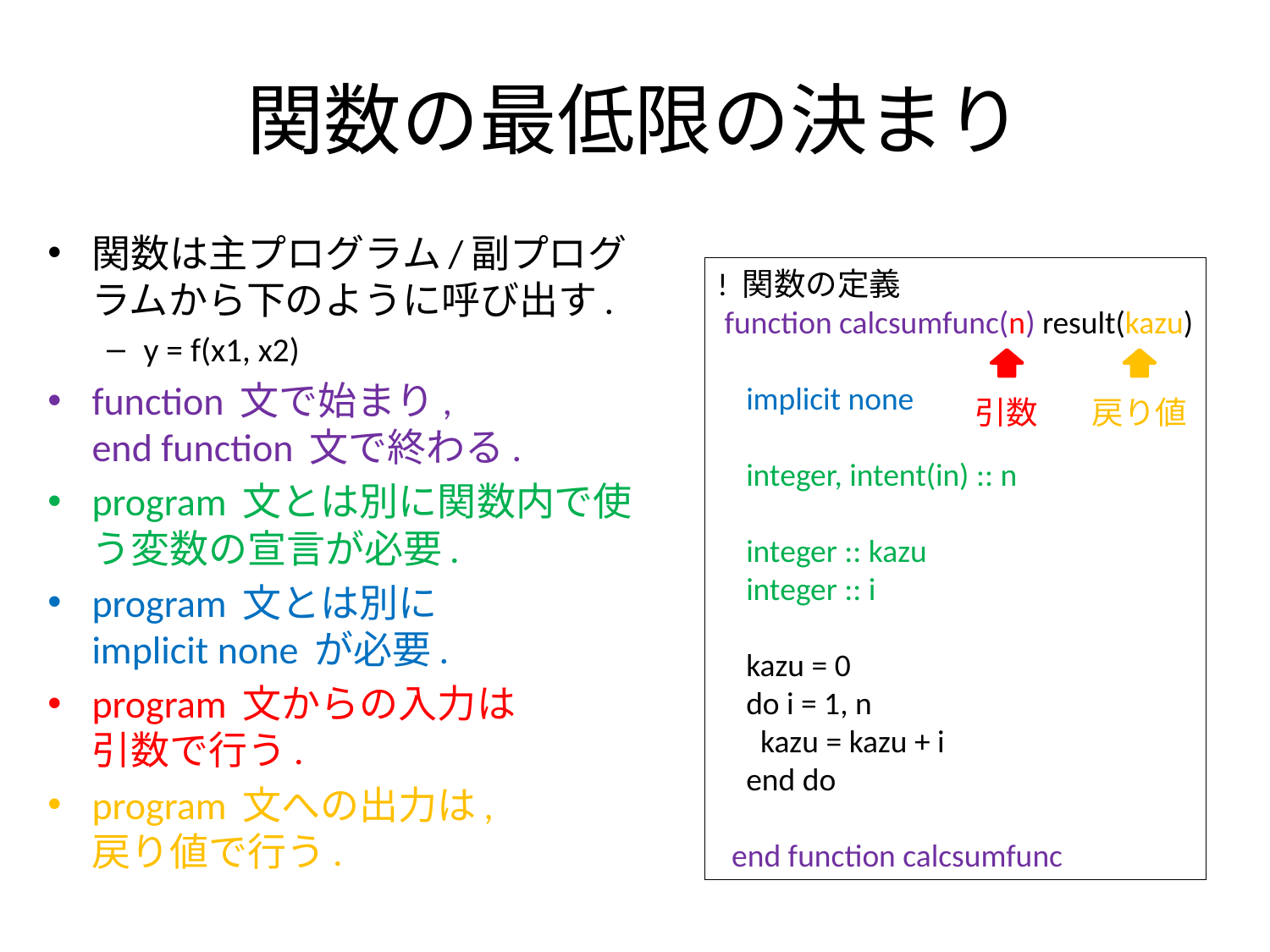

# 関数の最低限の決まり
関数は主プログラム/副プログラムから下のように呼び出す.
y = f(x1, x2)
function 文で始まり,
end function 文で終わる.
program 文とは別に関数内で使う変数の宣言が必要.
program 文とは別に
implicit none が必要.
program 文からの入力は
引数で行う.
program 文への出力は,
戻り値で行う.

! 関数の定義
 function calcsumfunc(n) result(kazu)

    implicit none

    integer, intent(in) :: n

    integer :: kazu
    integer :: i

    kazu = 0
    do i = 1, n
      kazu = kazu + i
    end do

  end function calcsumfunc

引数
戻り値